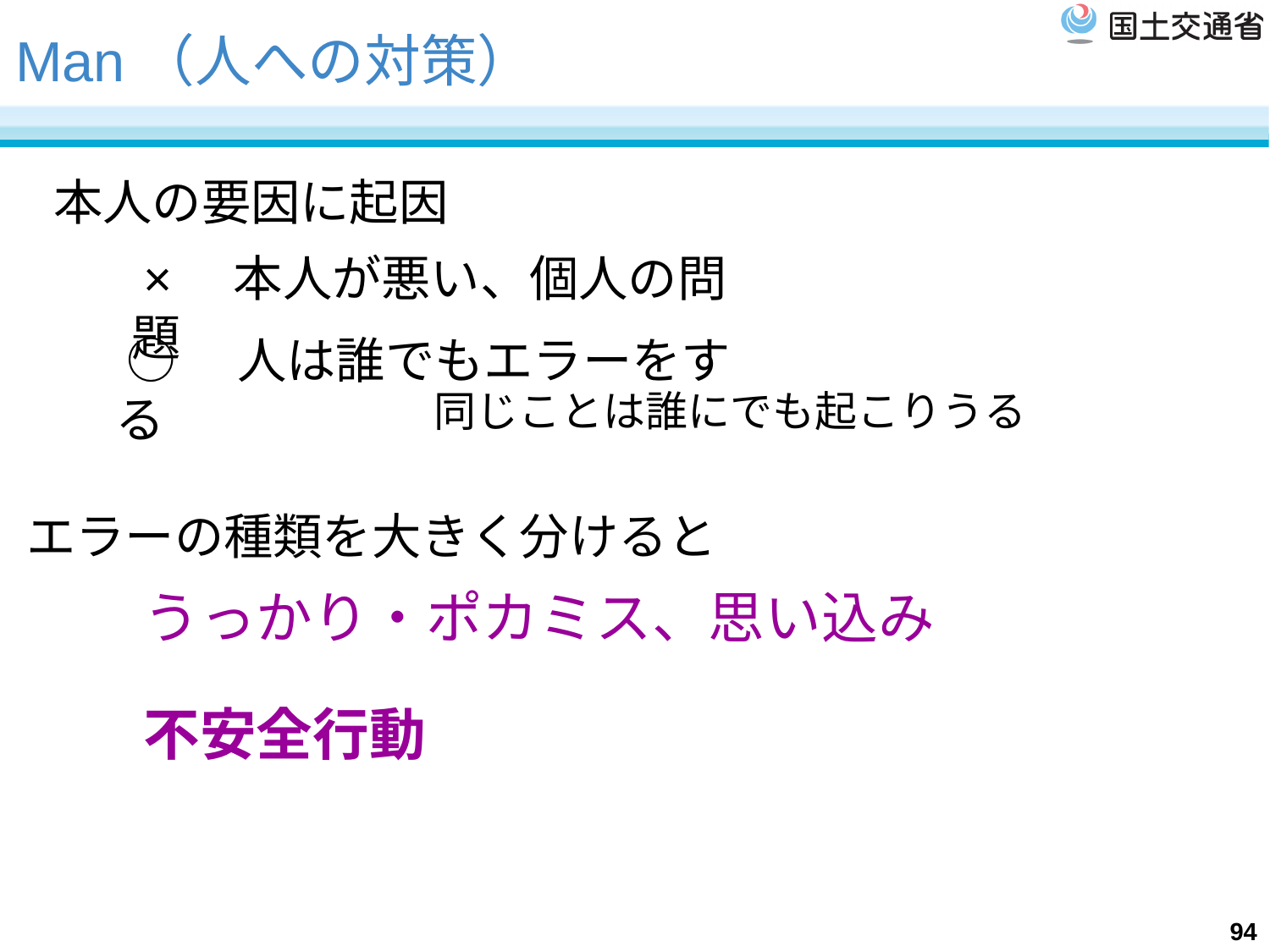

# Man（人への対策）
本人の要因に起因
×　本人が悪い、個人の問題
○　人は誰でもエラーをする
同じことは誰にでも起こりうる
エラーの種類を大きく分けると
うっかり・ポカミス、思い込み

不安全行動
94